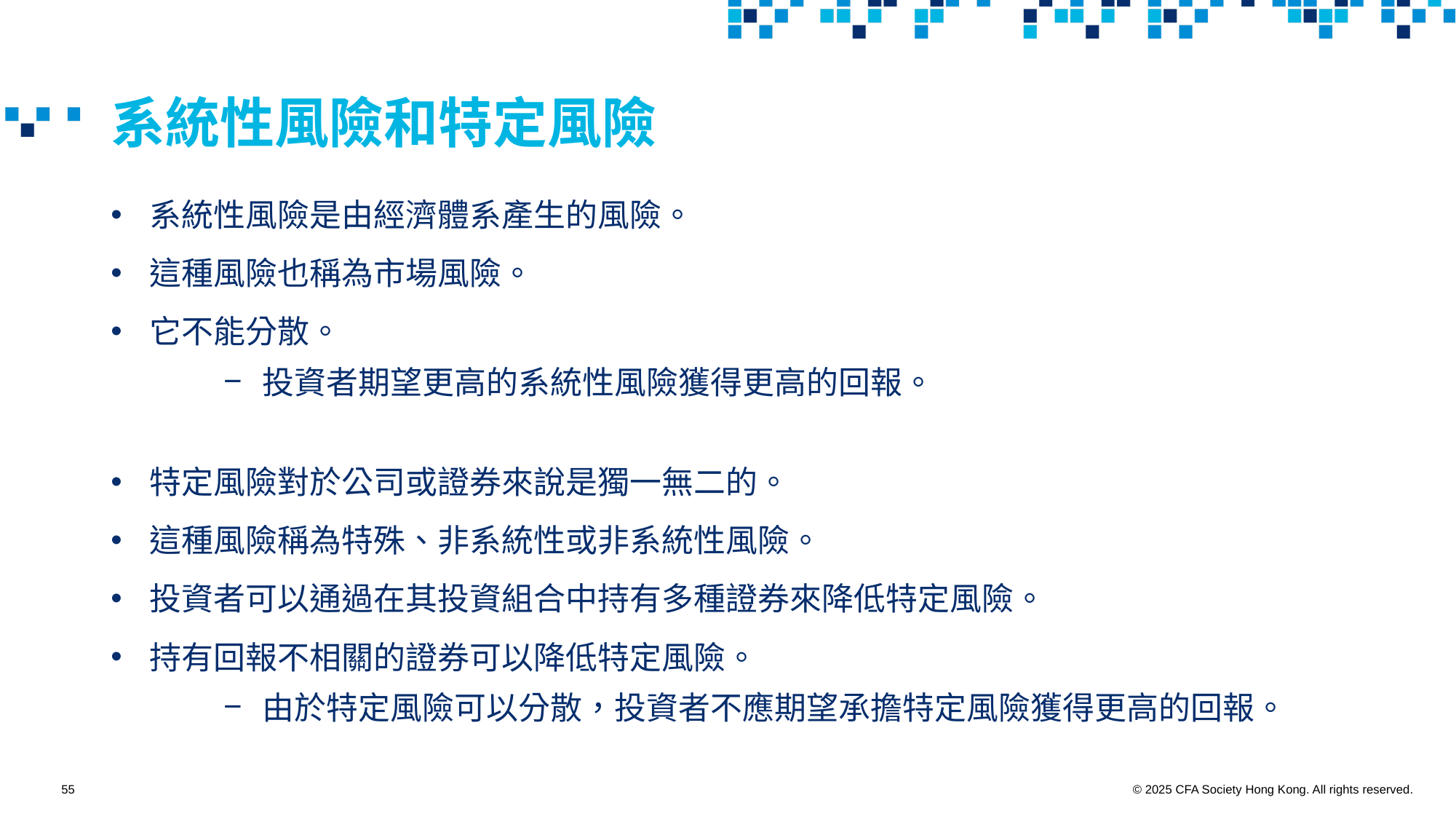

# 系統性風險和特定風險
系統性風險是由經濟體系產生的風險。
這種風險也稱為市場風險。
它不能分散。
投資者期望更高的系統性風險獲得更高的回報。
特定風險對於公司或證券來說是獨一無二的。
這種風險稱為特殊、非系統性或非系統性風險。
投資者可以通過在其投資組合中持有多種證券來降低特定風險。
持有回報不相關的證券可以降低特定風險。
由於特定風險可以分散，投資者不應期望承擔特定風險獲得更高的回報。
55
© 2025 CFA Society Hong Kong. All rights reserved.